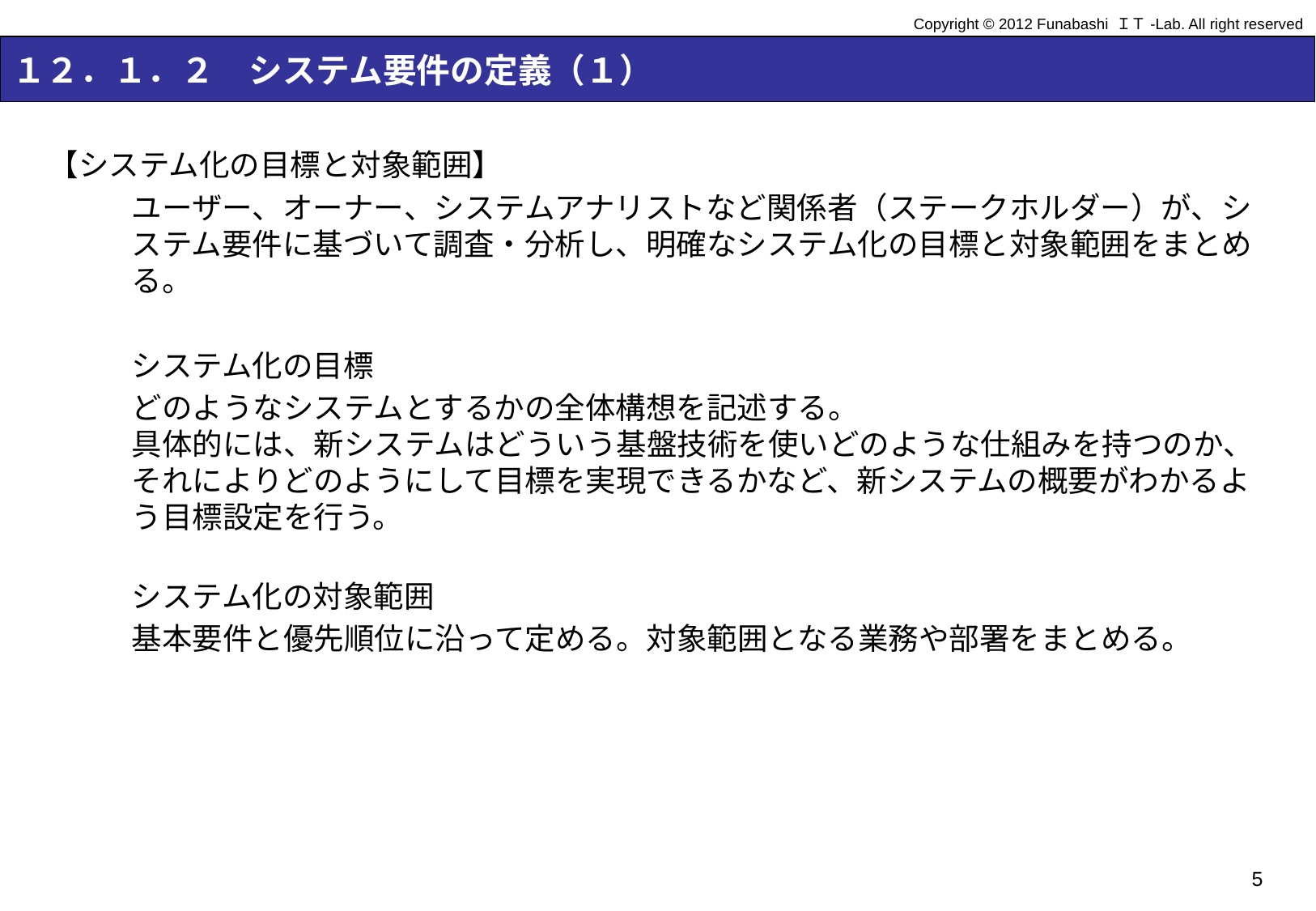

Copyright © 2012 Funabashi ＩＴ-Lab. All right reserved
# １２．１．２　システム要件の定義（１）
【システム化の目標と対象範囲】
ユーザー、オーナー、システムアナリストなど関係者（ステークホルダー）が、システム要件に基づいて調査・分析し、明確なシステム化の目標と対象範囲をまとめる。

システム化の目標
どのようなシステムとするかの全体構想を記述する。
具体的には、新システムはどういう基盤技術を使いどのような仕組みを持つのか、それによりどのようにして目標を実現できるかなど、新システムの概要がわかるよう目標設定を行う。
システム化の対象範囲
基本要件と優先順位に沿って定める。対象範囲となる業務や部署をまとめる。
5